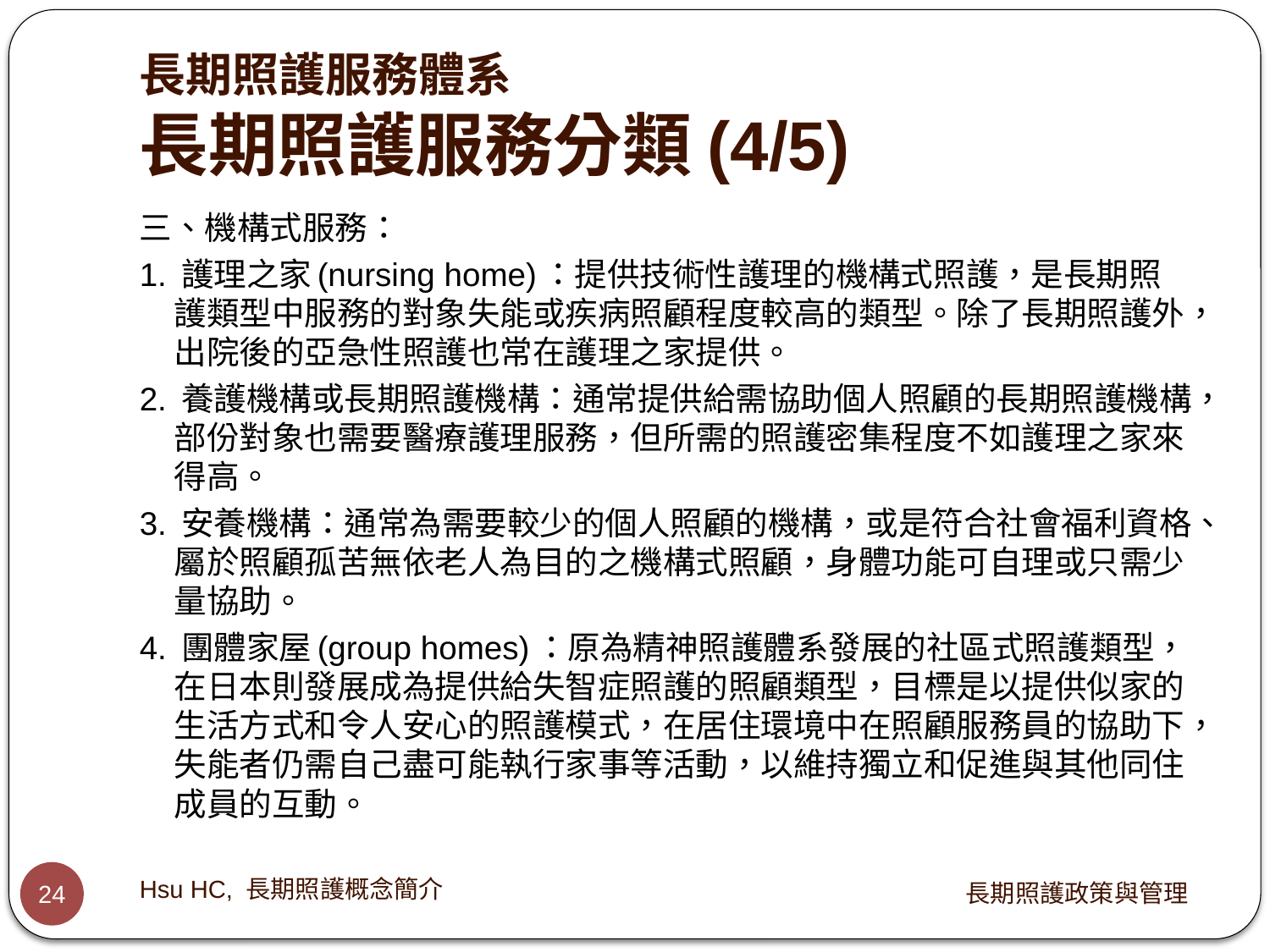

# 長期照護服務體系 長期照護服務分類(4/5)
三、機構式服務：
1. 護理之家(nursing home)：提供技術性護理的機構式照護，是長期照護類型中服務的對象失能或疾病照顧程度較高的類型。除了長期照護外，出院後的亞急性照護也常在護理之家提供。
2. 養護機構或長期照護機構：通常提供給需協助個人照顧的長期照護機構，部份對象也需要醫療護理服務，但所需的照護密集程度不如護理之家來得高。
3. 安養機構：通常為需要較少的個人照顧的機構，或是符合社會福利資格、屬於照顧孤苦無依老人為目的之機構式照顧，身體功能可自理或只需少量協助。
4. 團體家屋(group homes)：原為精神照護體系發展的社區式照護類型，在日本則發展成為提供給失智症照護的照顧類型，目標是以提供似家的生活方式和令人安心的照護模式，在居住環境中在照顧服務員的協助下，失能者仍需自己盡可能執行家事等活動，以維持獨立和促進與其他同住成員的互動。
Hsu HC, 長期照護概念簡介
長期照護政策與管理
24